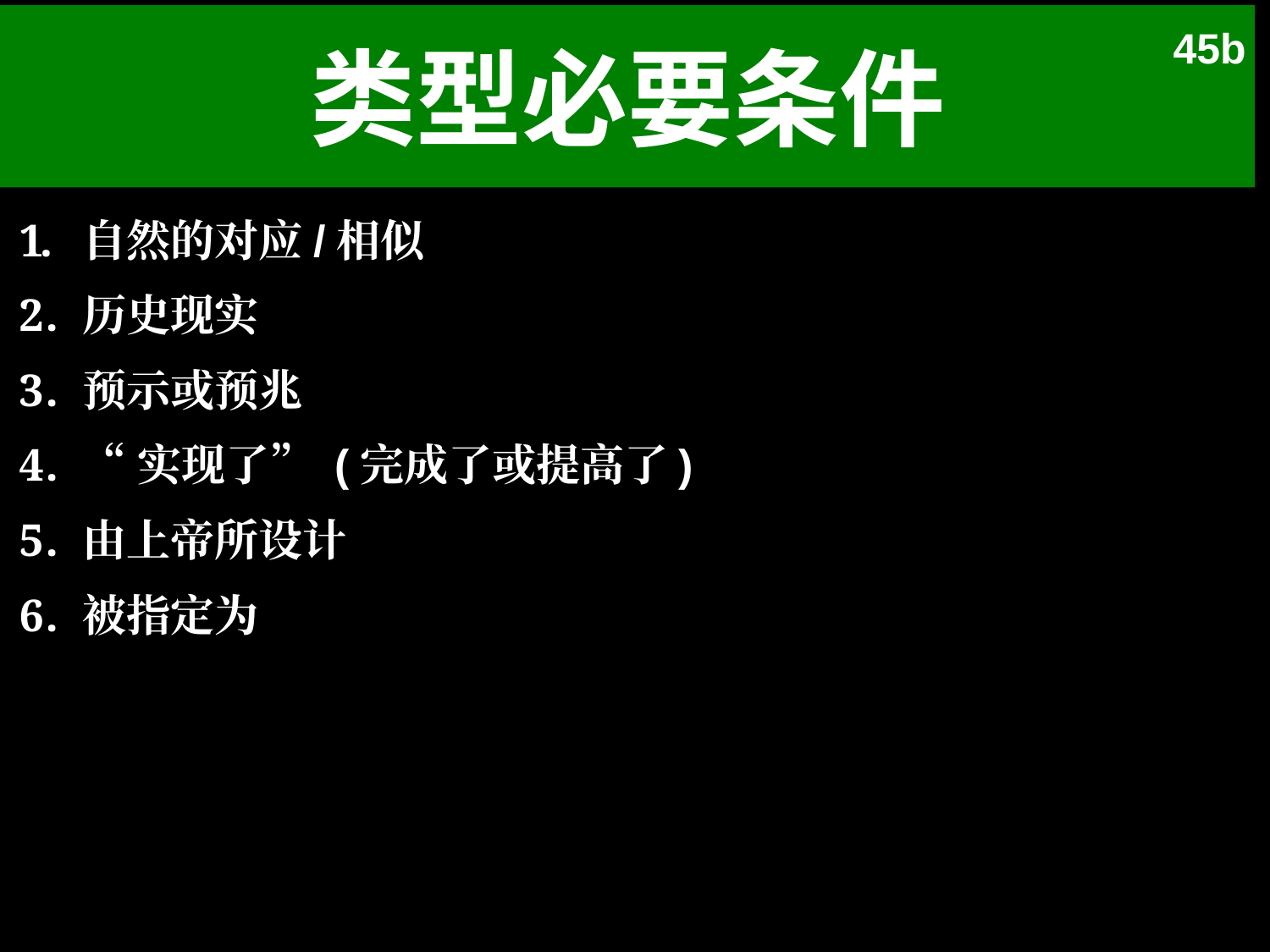

# 类型必要条件
45b
自然的对应/相似
历史现实
预示或预兆
“实现了” (完成了或提高了)
由上帝所设计
被指定为

Natural correspondence/resemblance
Historical reality
Prefiguring or foreshadowing
"Fulfilled" (completed or heightened)
Divinely designed
Designated as such